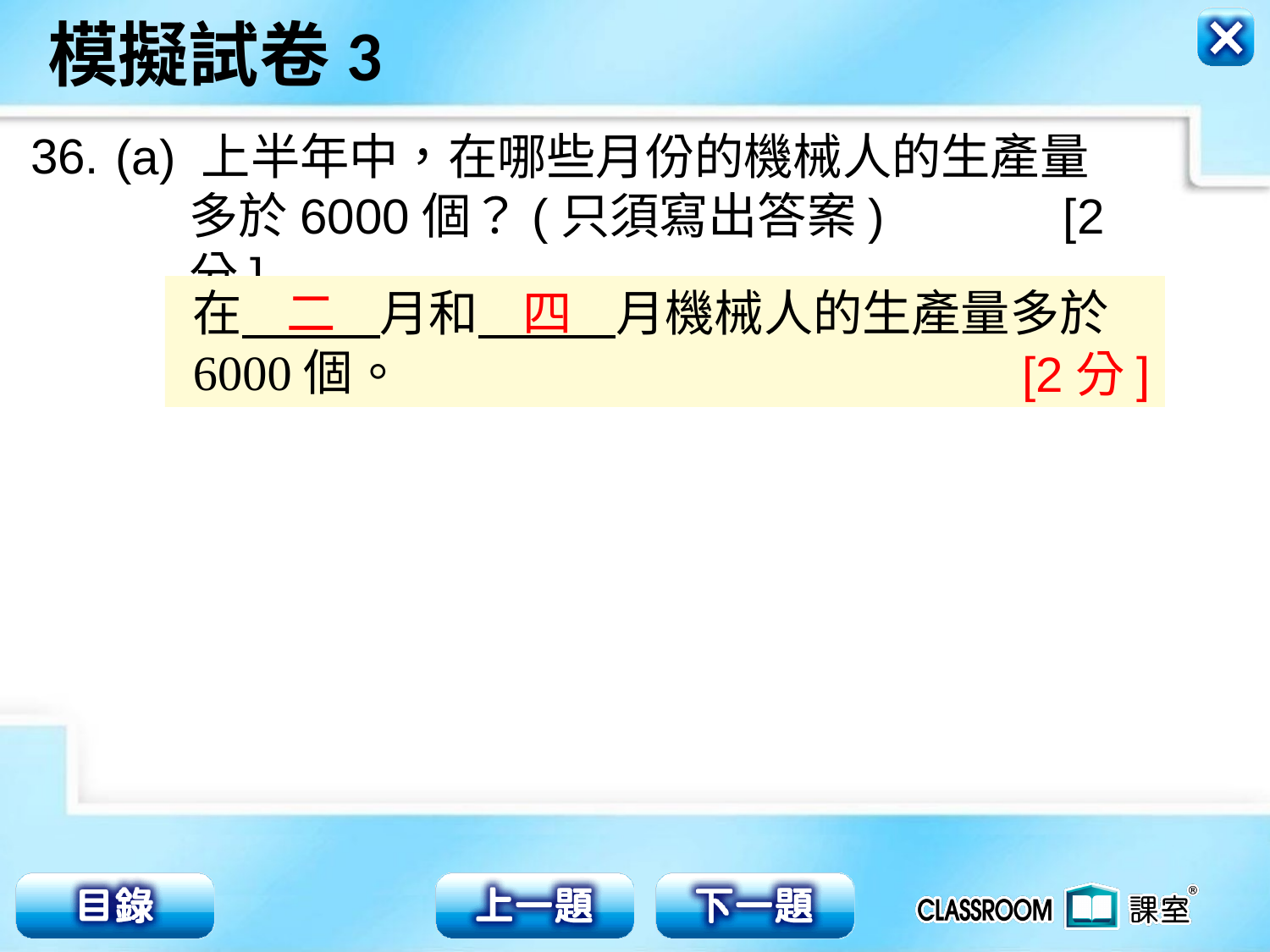

36.
(a) 上半年中，在哪些月份的機械人的生產量多於6000個？(只須寫出答案)             [2分]
在    二    月和    四    月機械人的生產量多於
6000個。
 [2分]